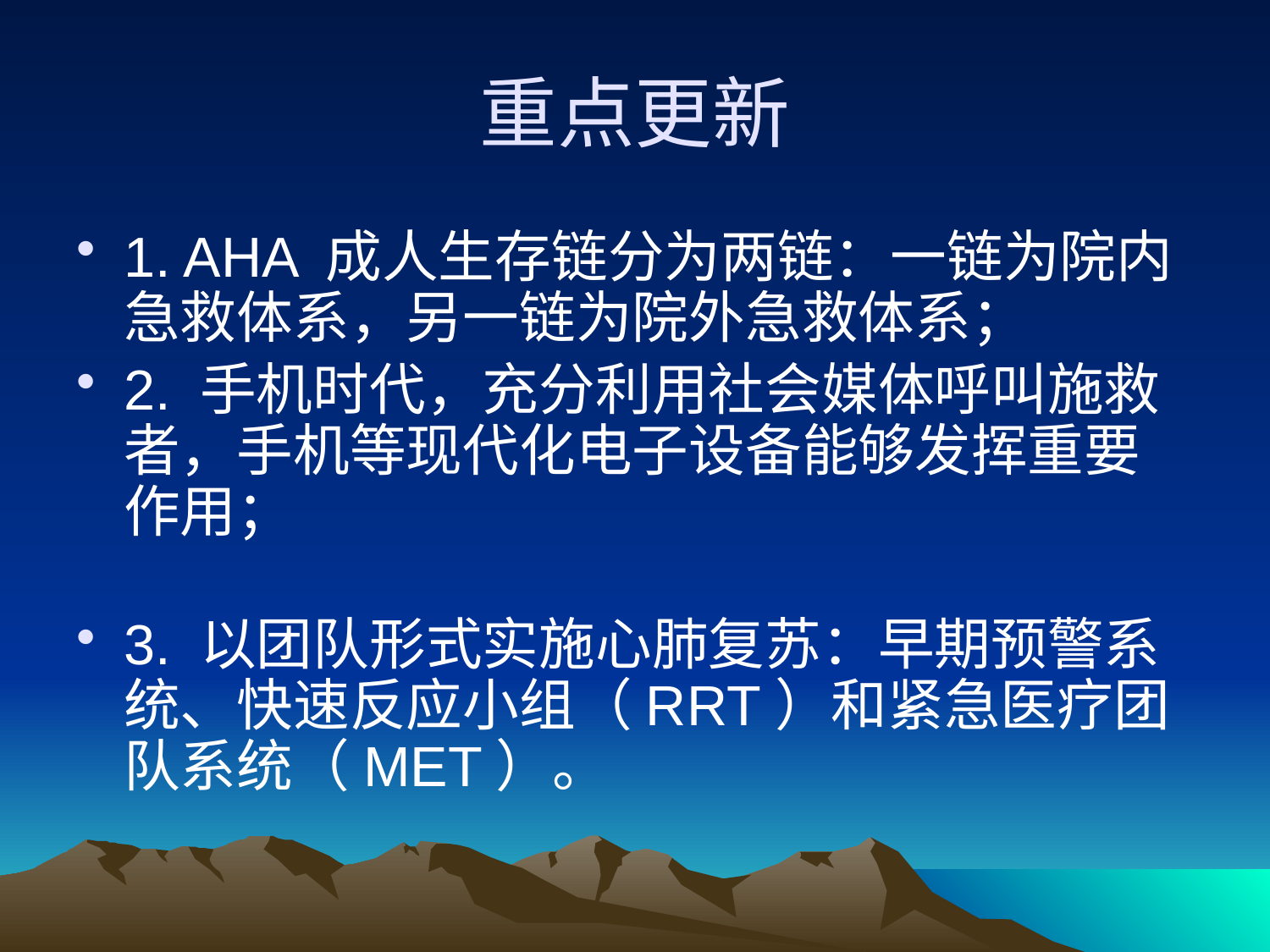

# 重点更新
1. AHA 成人生存链分为两链：一链为院内急救体系，另一链为院外急救体系；
2. 手机时代，充分利用社会媒体呼叫施救者，手机等现代化电子设备能够发挥重要作用；
3. 以团队形式实施心肺复苏：早期预警系统、快速反应小组（RRT）和紧急医疗团队系统（MET）。